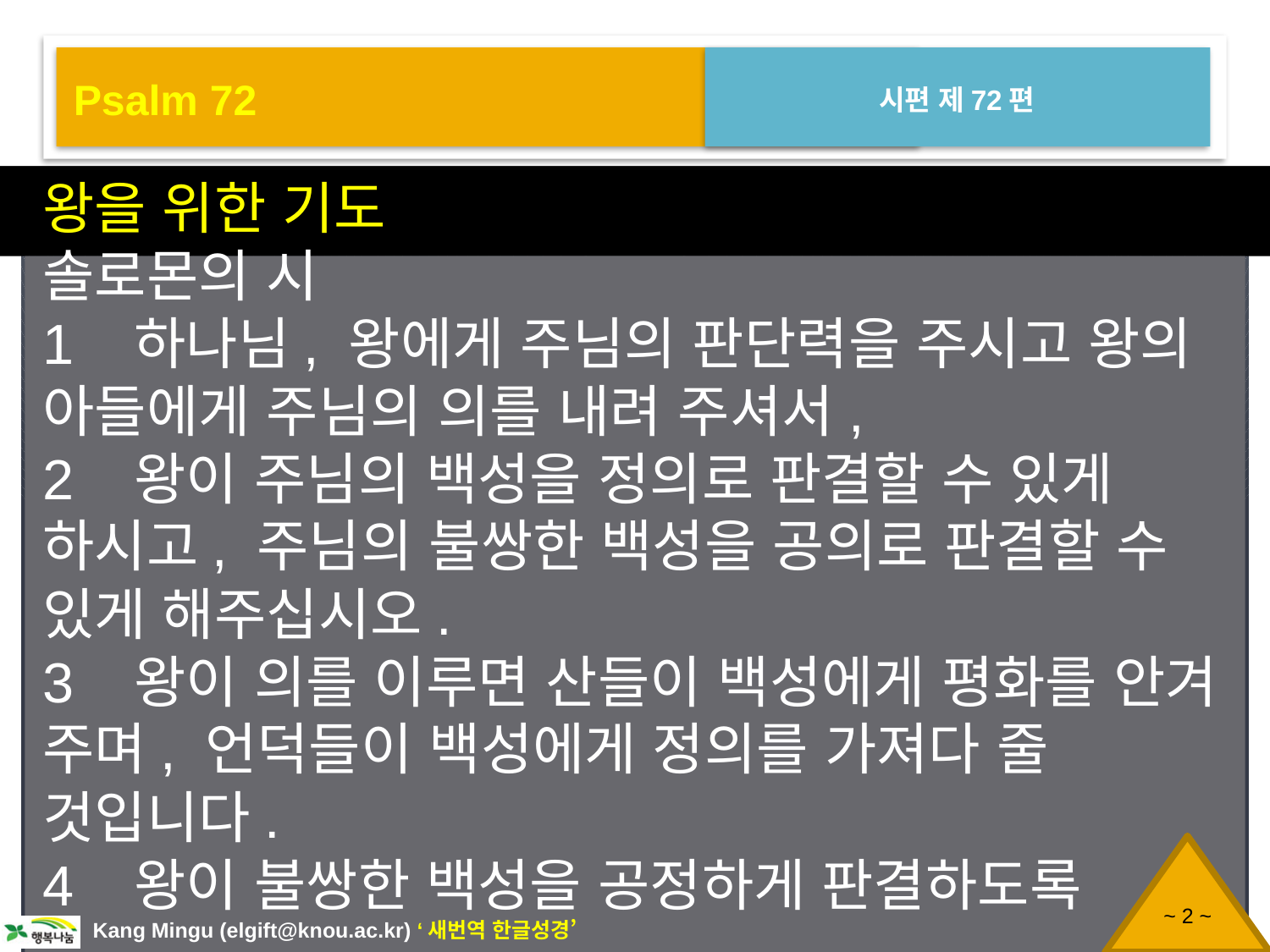

Psalm 72
시편 제72편
왕을 위한 기도
솔로몬의 시
1   하나님, 왕에게 주님의 판단력을 주시고 왕의 아들에게 주님의 의를 내려 주셔서,
2   왕이 주님의 백성을 정의로 판결할 수 있게 하시고, 주님의 불쌍한 백성을 공의로 판결할 수 있게 해주십시오.
3   왕이 의를 이루면 산들이 백성에게 평화를 안겨 주며, 언덕들이 백성에게 정의를 가져다 줄 것입니다.
4   왕이 불쌍한 백성을 공정하게 판결하도록